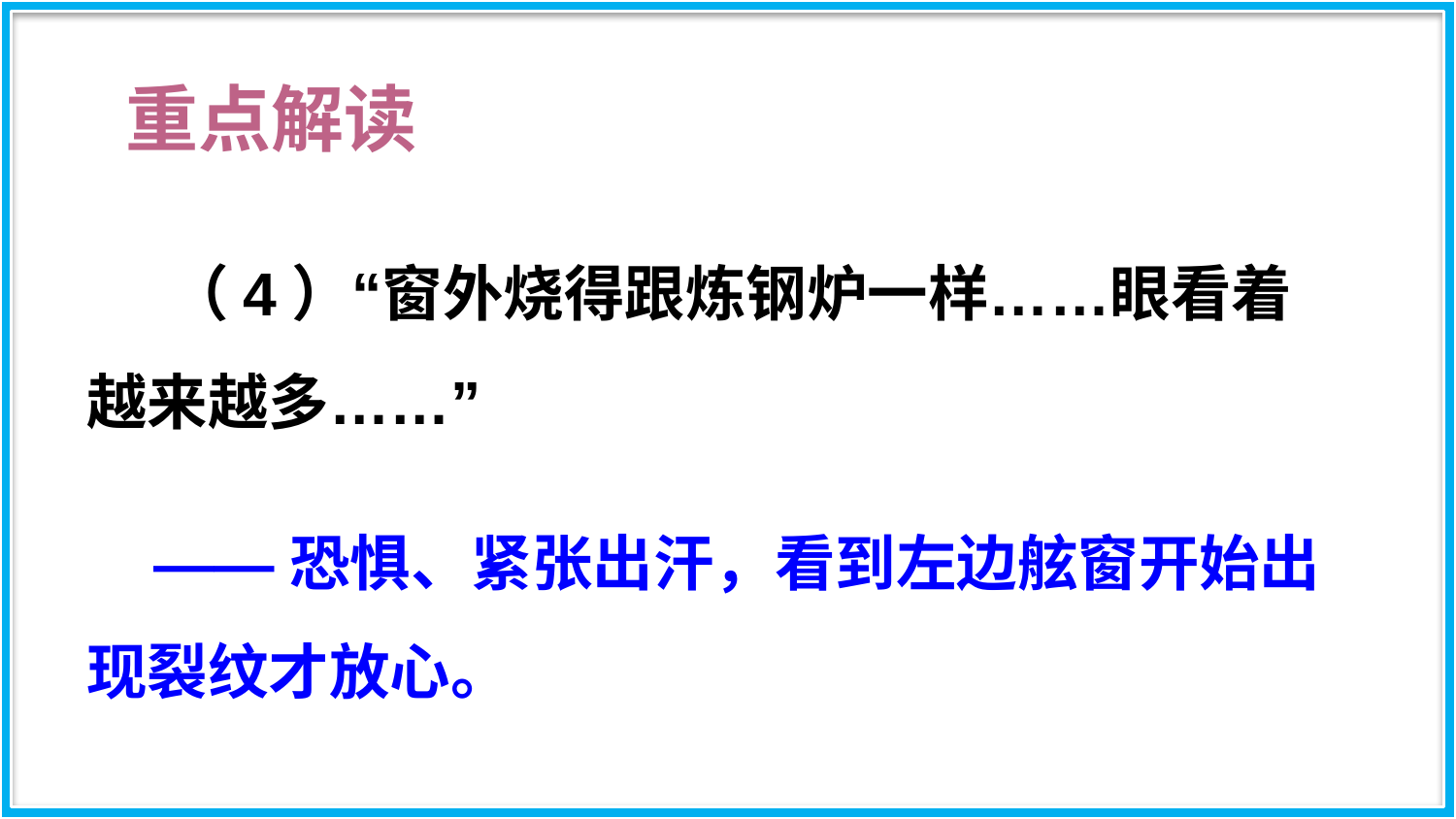

重点解读
    （4）“窗外烧得跟炼钢炉一样……眼看着越来越多……”
    ——恐惧、紧张出汗，看到左边舷窗开始出现裂纹才放心。